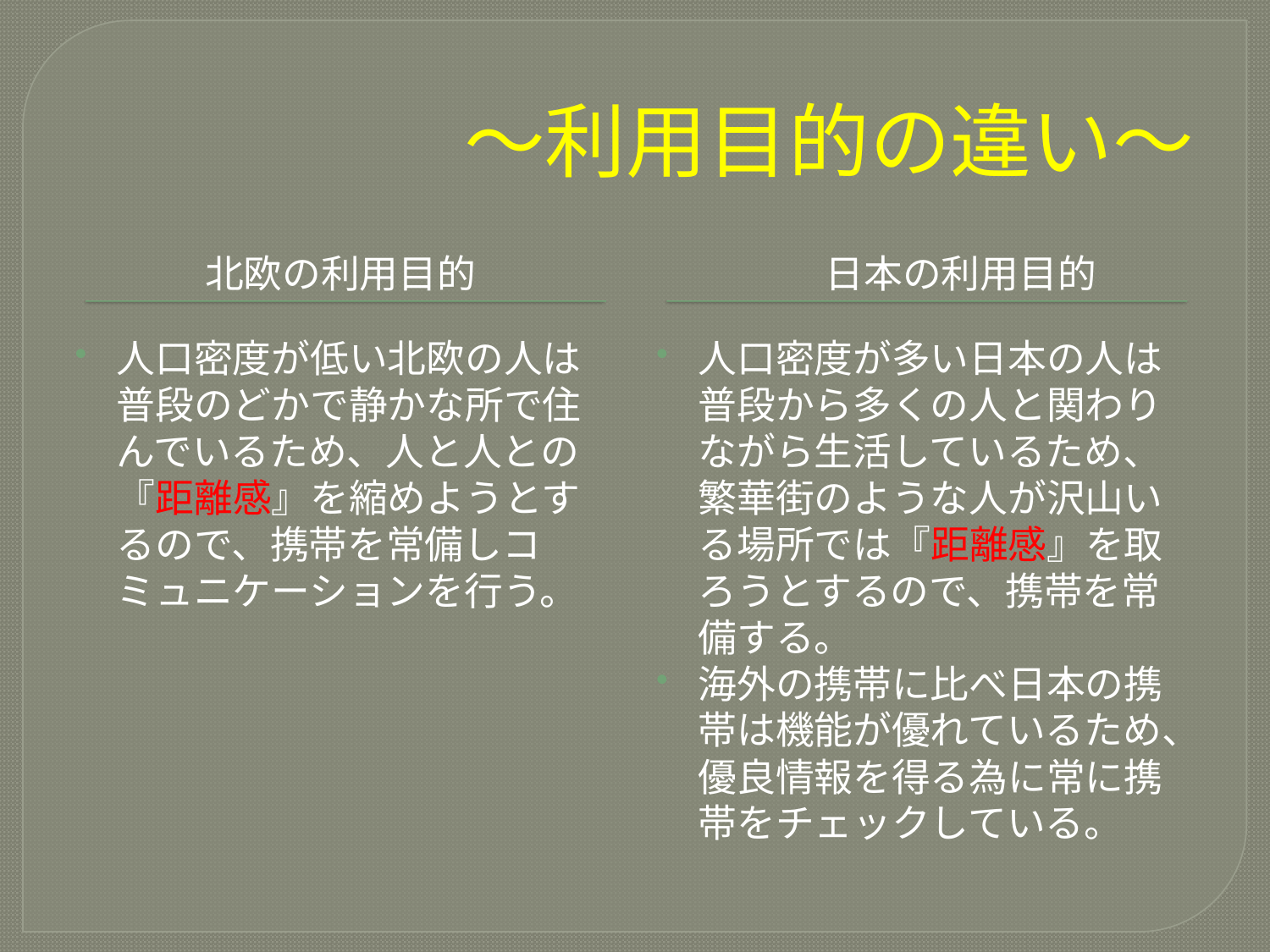

# ～利用目的の違い～
　　　北欧の利用目的
　　　　日本の利用目的
人口密度が低い北欧の人は普段のどかで静かな所で住んでいるため、人と人との『距離感』を縮めようとするので、携帯を常備しコミュニケーションを行う。
人口密度が多い日本の人は普段から多くの人と関わりながら生活しているため、繁華街のような人が沢山いる場所では『距離感』を取ろうとするので、携帯を常備する。
海外の携帯に比べ日本の携帯は機能が優れているため、優良情報を得る為に常に携帯をチェックしている。